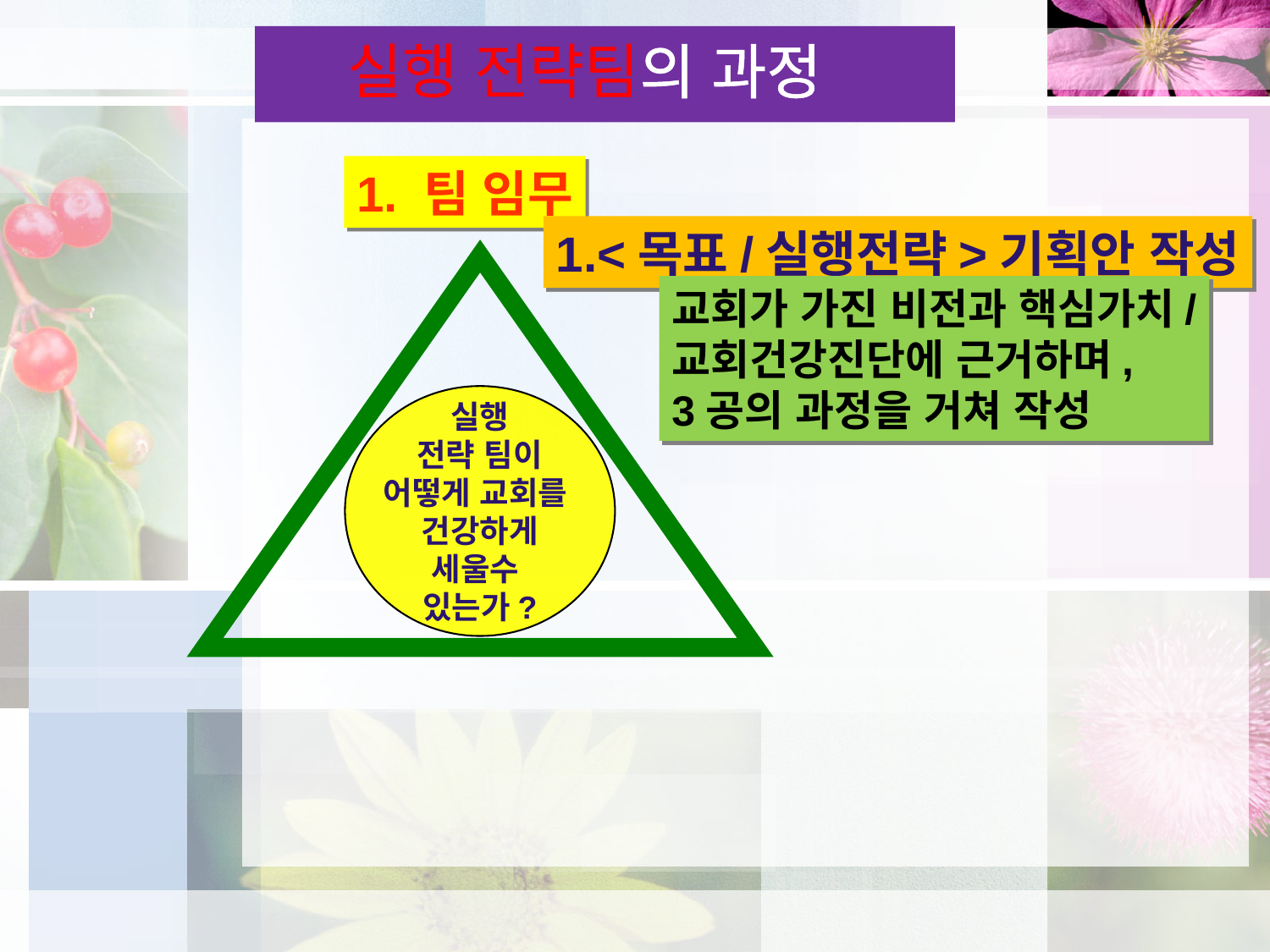

실행 전략팀의 과정
1. 팀 임무
1.<목표/실행전략>기획안 작성

교회가 가진 비전과 핵심가치/
교회건강진단에 근거하며,
3공의 과정을 거쳐 작성

실행
전략 팀이
어떻게 교회를
건강하게
세울수
있는가?